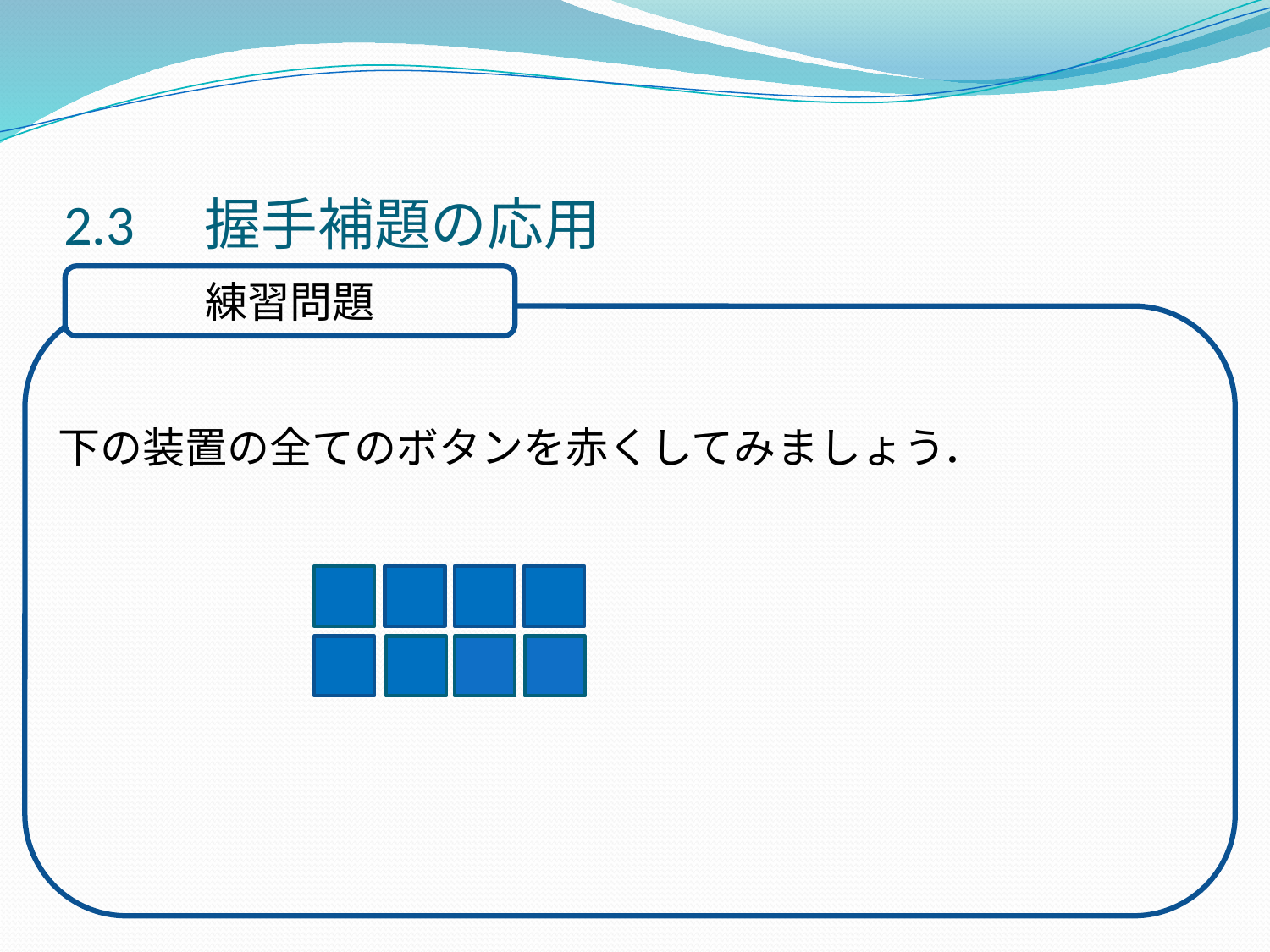

# 2.3　握手補題の応用
練習問題

下の装置の全てのボタンを赤くしてみましょう．